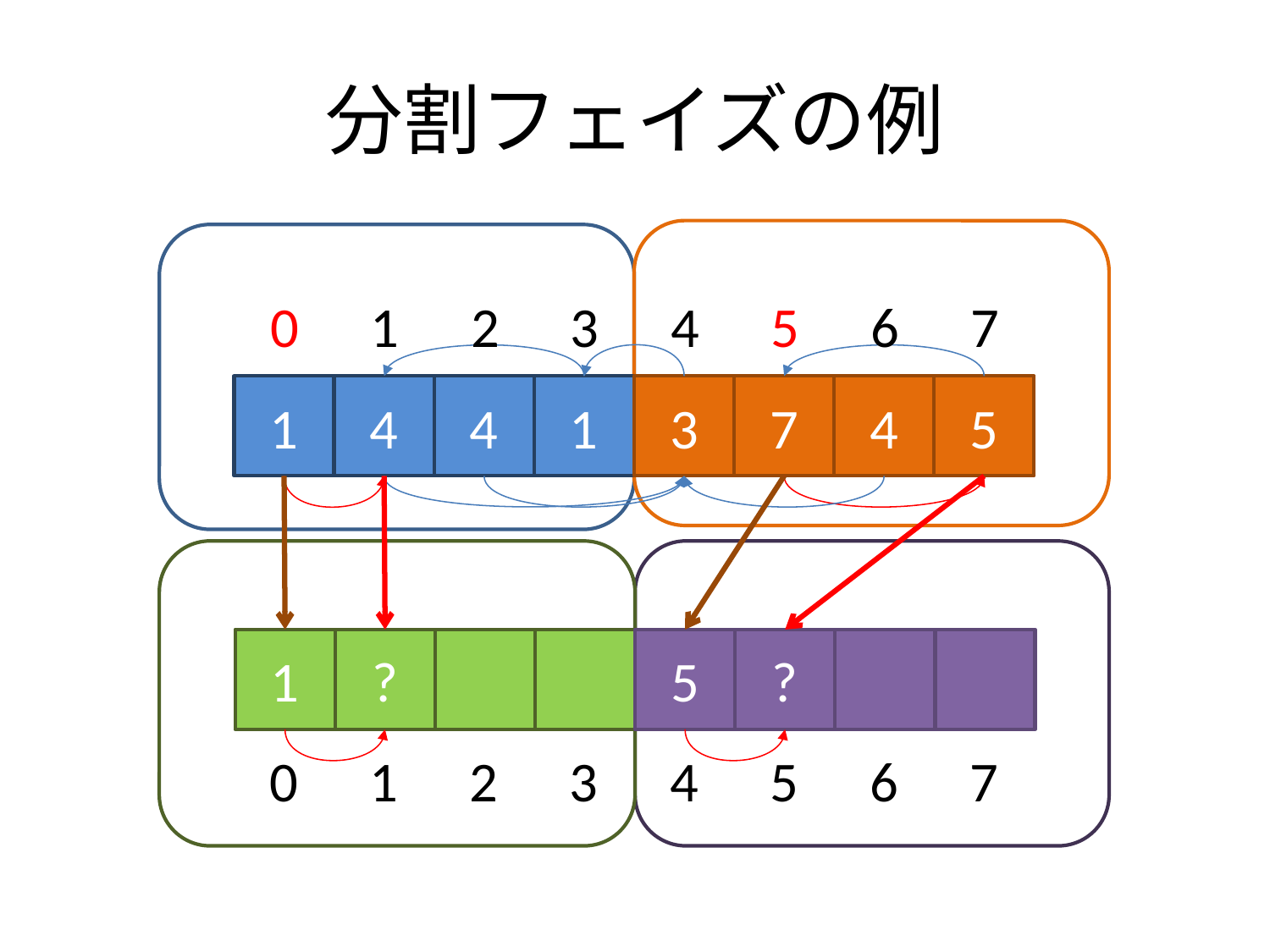

# 分割フェイズの例

0
1
2
3
4
5
6
7
1
4
4
1
3
7
4
5

1
?

5
?

0
1
2
3
4
5
6
7